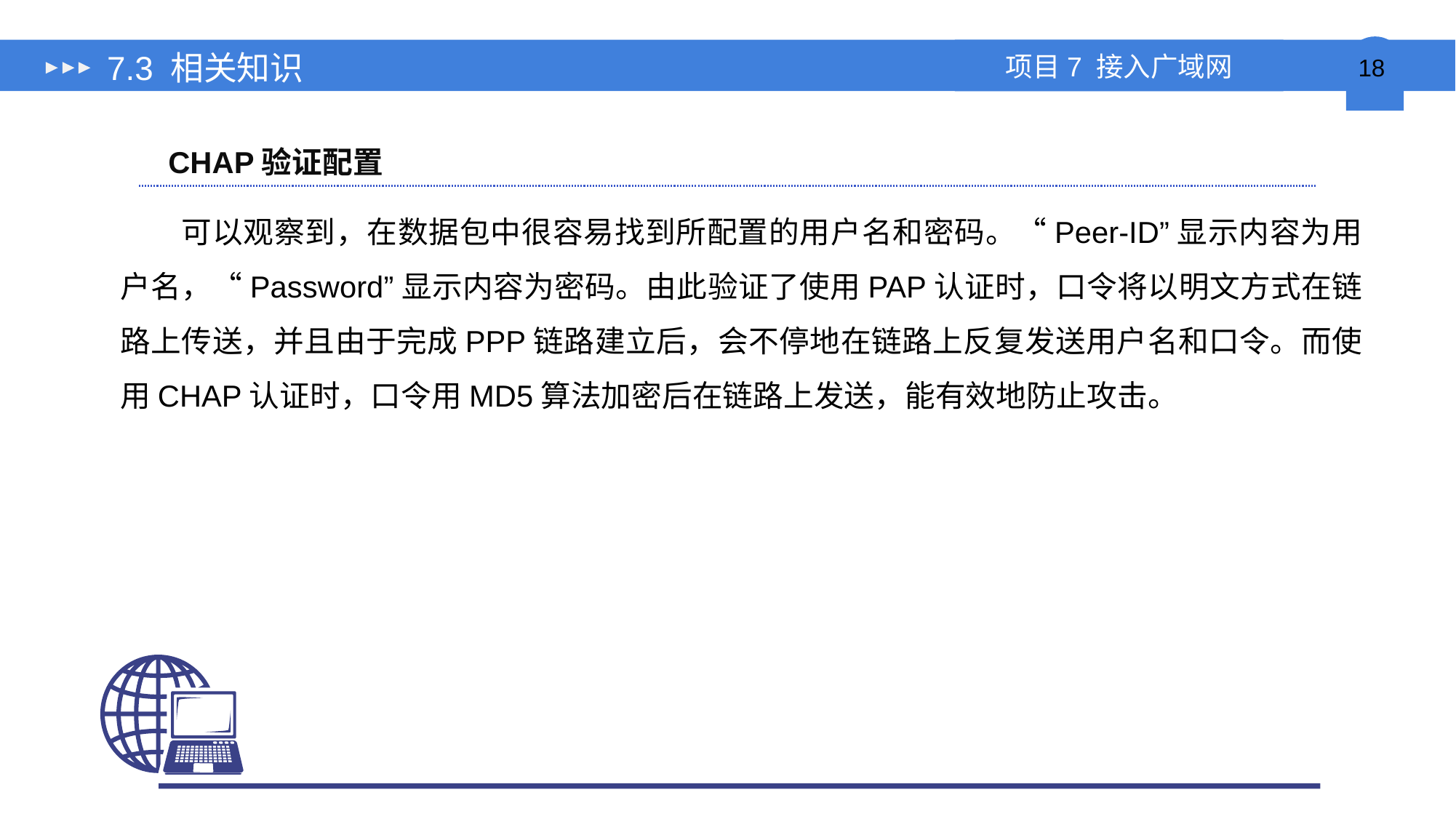

# 7.3 相关知识
  CHAP验证配置

   可以观察到，在数据包中很容易找到所配置的用户名和密码。“Peer-ID”显示内容为用户名，“Password”显示内容为密码。由此验证了使用PAP认证时，口令将以明文方式在链路上传送，并且由于完成PPP链路建立后，会不停地在链路上反复发送用户名和口令。而使用CHAP认证时，口令用MD5算法加密后在链路上发送，能有效地防止攻击。